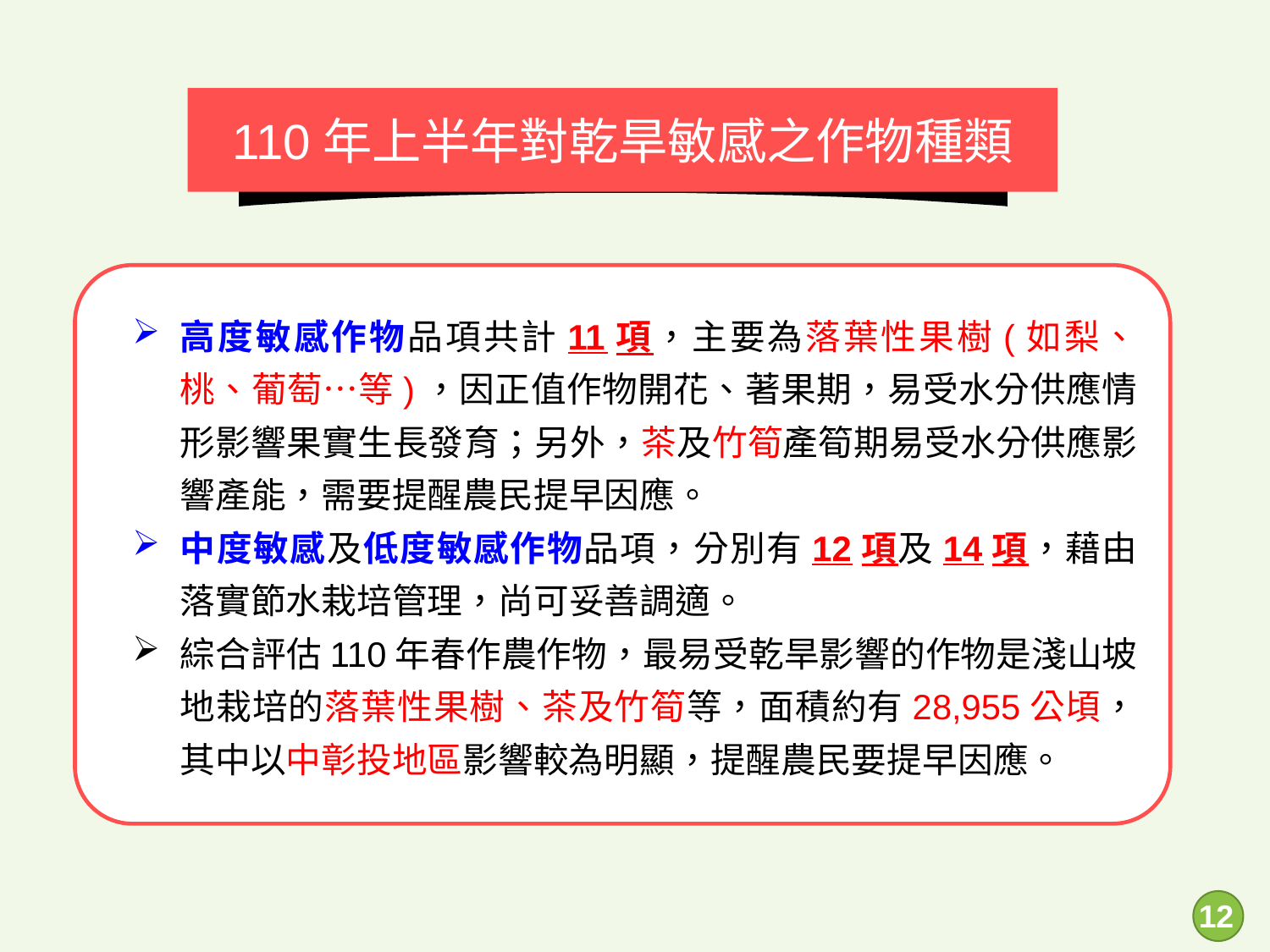

110年上半年對乾旱敏感之作物種類

高度敏感作物品項共計11項，主要為落葉性果樹(如梨、桃、葡萄…等)，因正值作物開花、著果期，易受水分供應情形影響果實生長發育；另外，茶及竹筍產筍期易受水分供應影響產能，需要提醒農民提早因應。
中度敏感及低度敏感作物品項，分別有12項及14項，藉由落實節水栽培管理，尚可妥善調適。
綜合評估110年春作農作物，最易受乾旱影響的作物是淺山坡地栽培的落葉性果樹、茶及竹筍等，面積約有28,955公頃，其中以中彰投地區影響較為明顯，提醒農民要提早因應。
12